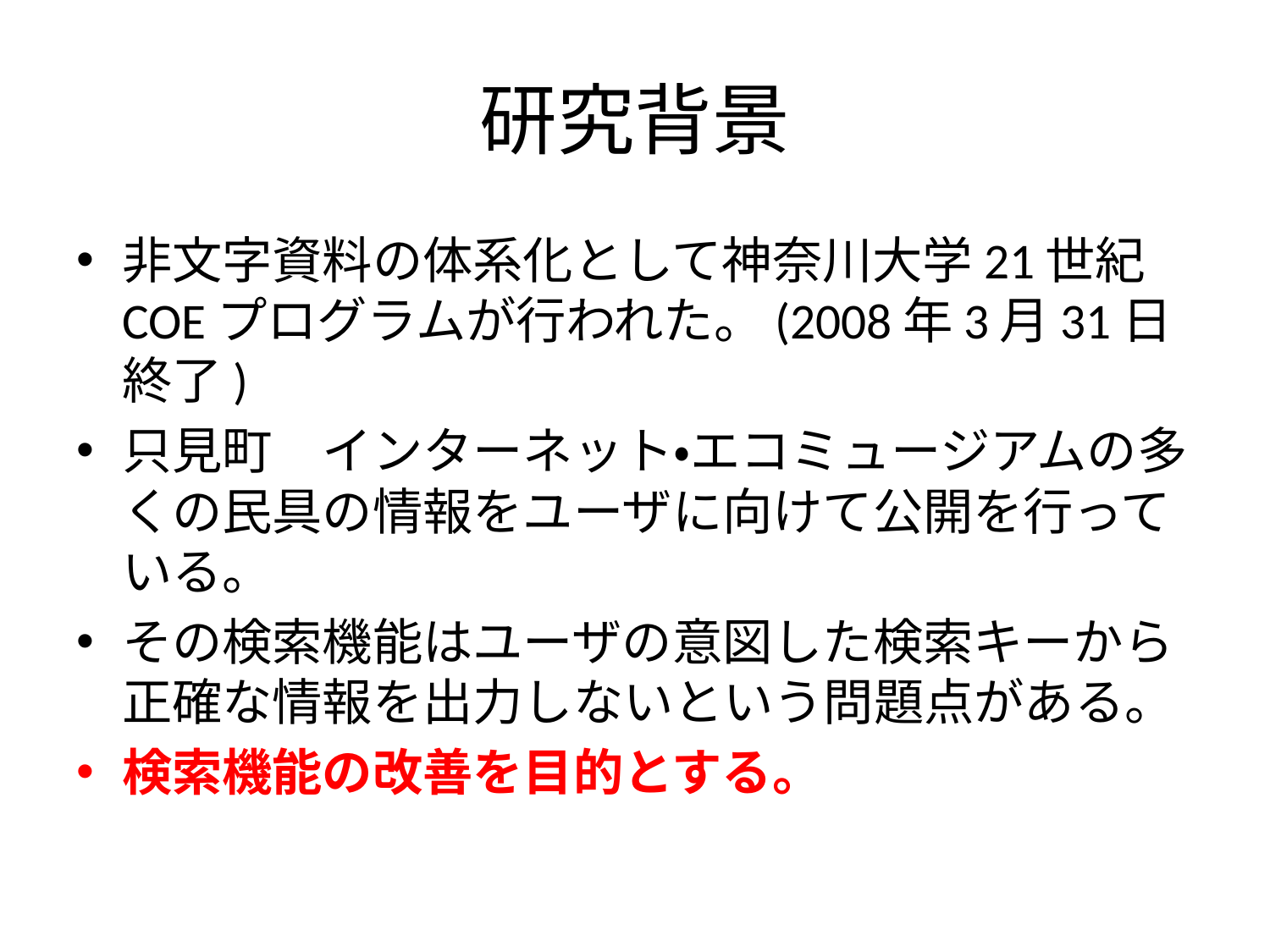

# 研究背景
非文字資料の体系化として神奈川大学21世紀COEプログラムが行われた。(2008年3月31日終了)
只見町　インターネット・エコミュージアムの多くの民具の情報をユーザに向けて公開を行っている。
その検索機能はユーザの意図した検索キーから正確な情報を出力しないという問題点がある。
検索機能の改善を目的とする。